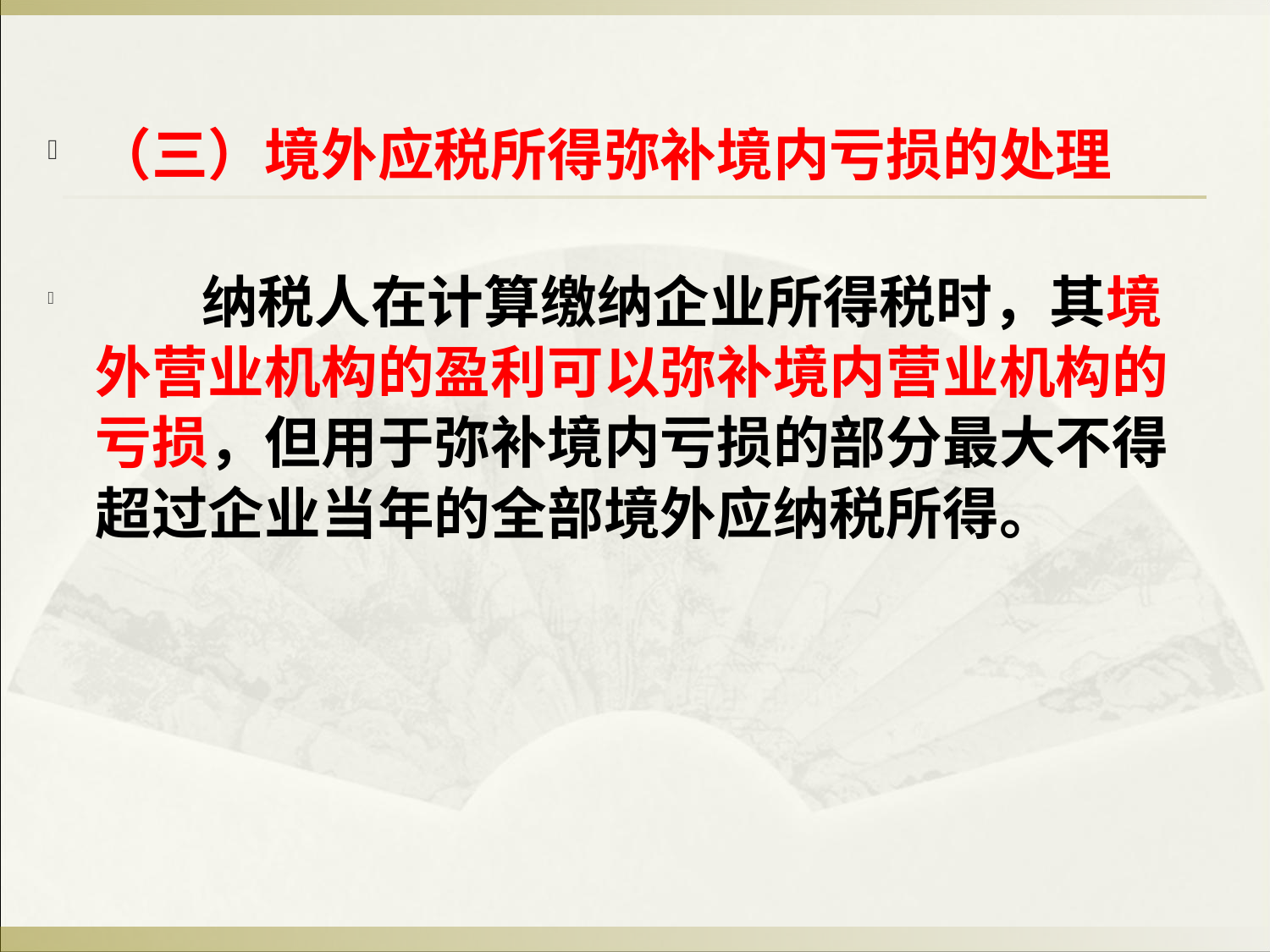

（三）境外应税所得弥补境内亏损的处理

         纳税人在计算缴纳企业所得税时，其境外营业机构的盈利可以弥补境内营业机构的亏损，但用于弥补境内亏损的部分最大不得超过企业当年的全部境外应纳税所得。